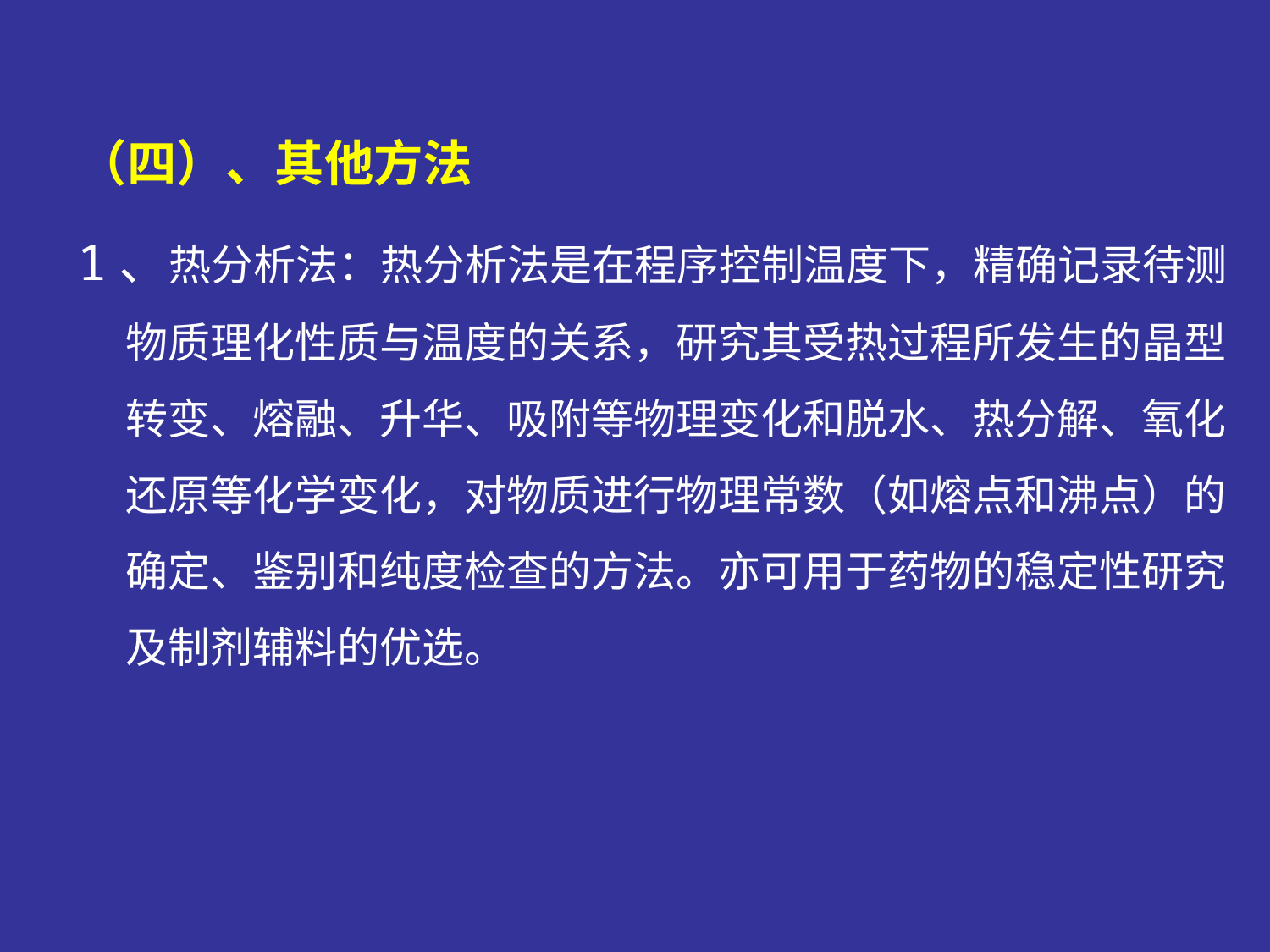

（四）、其他方法
1、热分析法：热分析法是在程序控制温度下，精确记录待测物质理化性质与温度的关系，研究其受热过程所发生的晶型转变、熔融、升华、吸附等物理变化和脱水、热分解、氧化还原等化学变化，对物质进行物理常数（如熔点和沸点）的确定、鉴别和纯度检查的方法。亦可用于药物的稳定性研究及制剂辅料的优选。